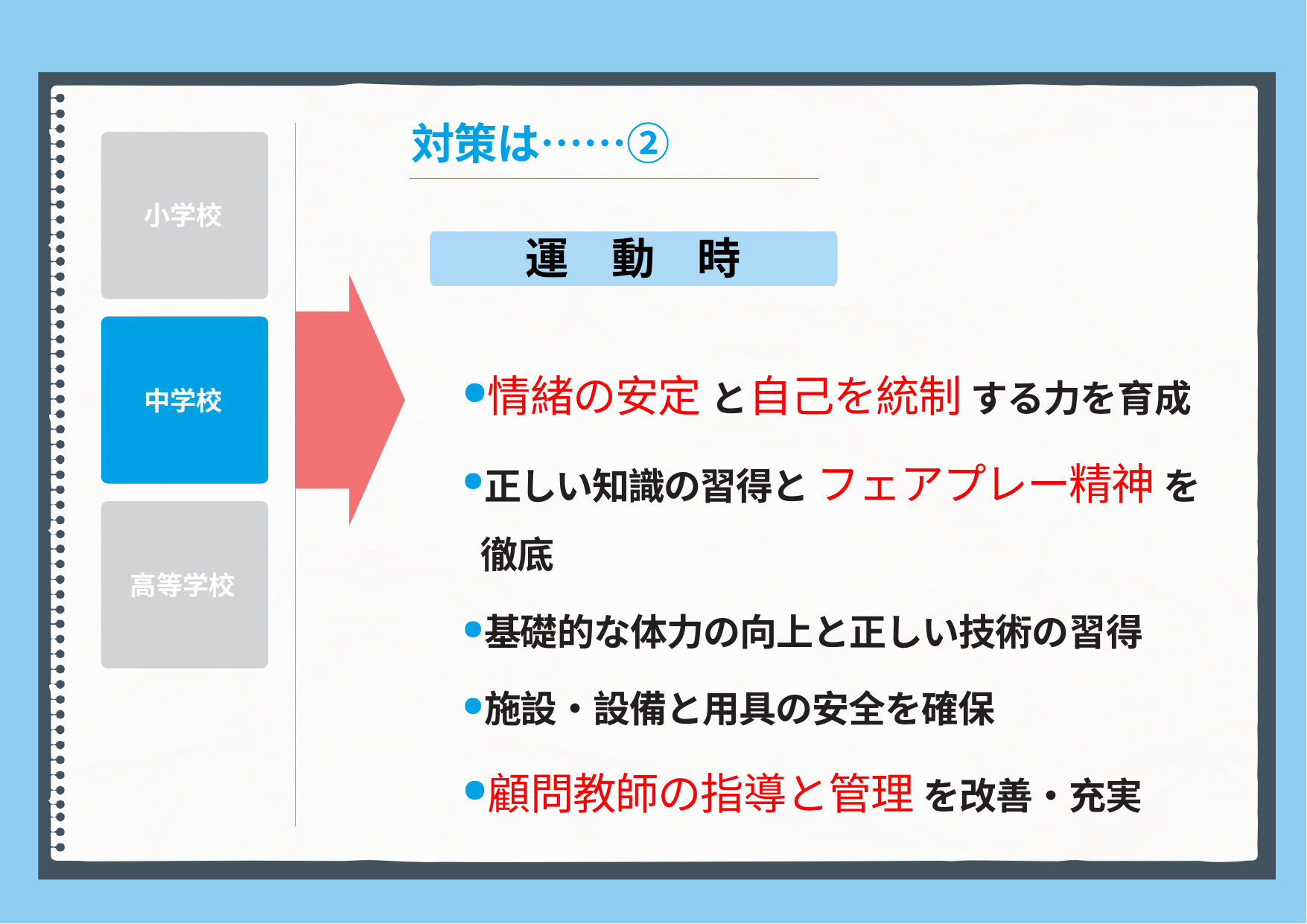

#
対策は……②

小学校
運　動　時

情緒の安定 と自己を統制 する力を育成
正しい知識の習得と フェアプレー精神 を徹底
基礎的な体力の向上と正しい技術の習得
施設・設備と用具の安全を確保
顧問教師の指導と管理 を改善・充実
中学校

高等学校